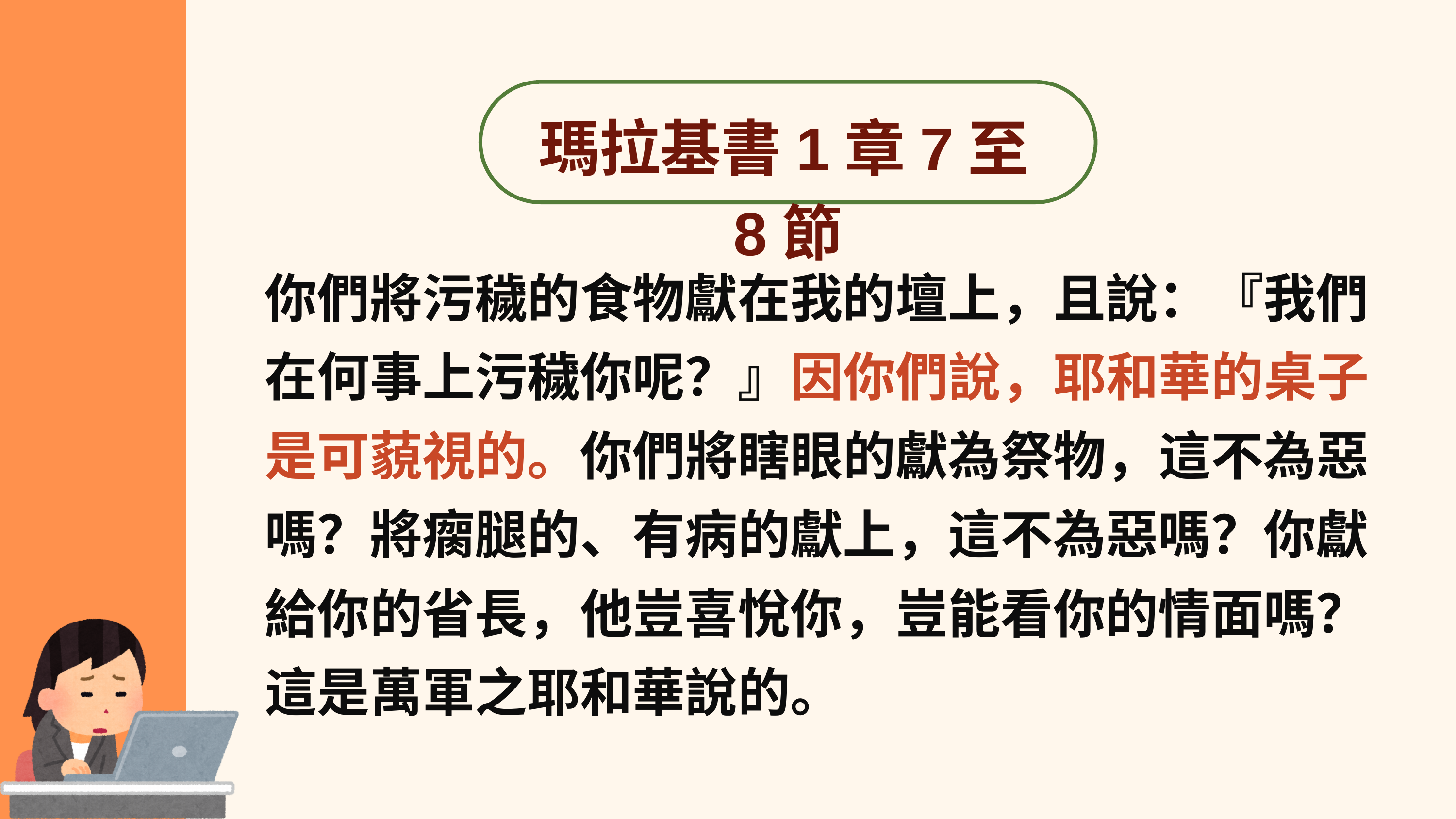

瑪拉基書1章7至8節
你們將污穢的食物獻在我的壇上，且說：『我們在何事上污穢你呢？』因你們說，耶和華的桌子是可藐視的。你們將瞎眼的獻為祭物，這不為惡嗎？將瘸腿的、有病的獻上，這不為惡嗎？你獻給你的省長，他豈喜悅你，豈能看你的情面嗎？這是萬軍之耶和華說的。